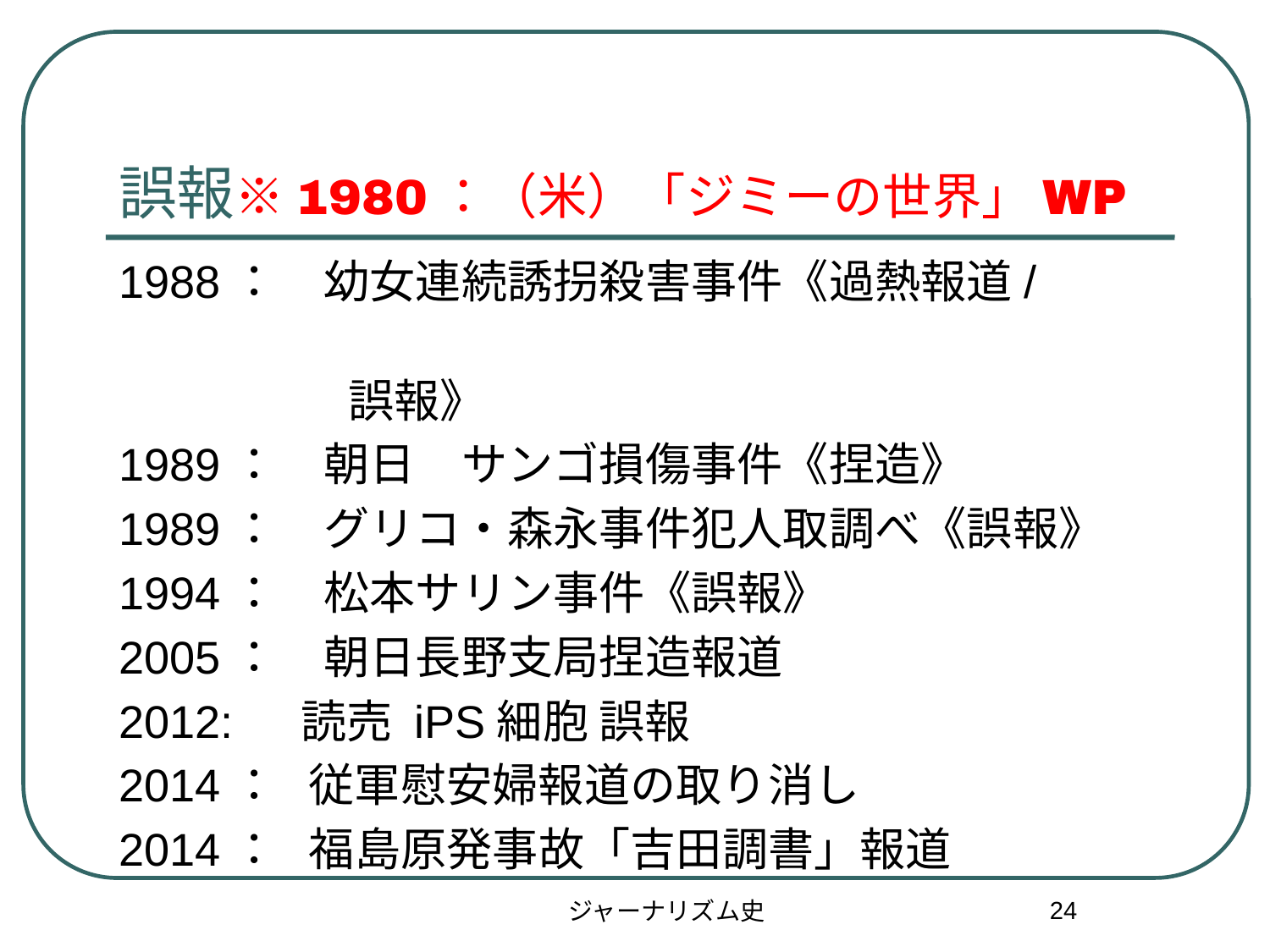

# 誤報※1980：（米）「ジミーの世界」WP
1988：　幼女連続誘拐殺害事件《過熱報道/
　　　　　誤報》
1989：　朝日　サンゴ損傷事件《捏造》
1989：　グリコ・森永事件犯人取調べ《誤報》
1994：　松本サリン事件《誤報》
2005：　朝日長野支局捏造報道
2012:　 読売 iPS細胞 誤報
2014：   従軍慰安婦報道の取り消し
2014：   福島原発事故「吉田調書」報道

24
ジャーナリズム史